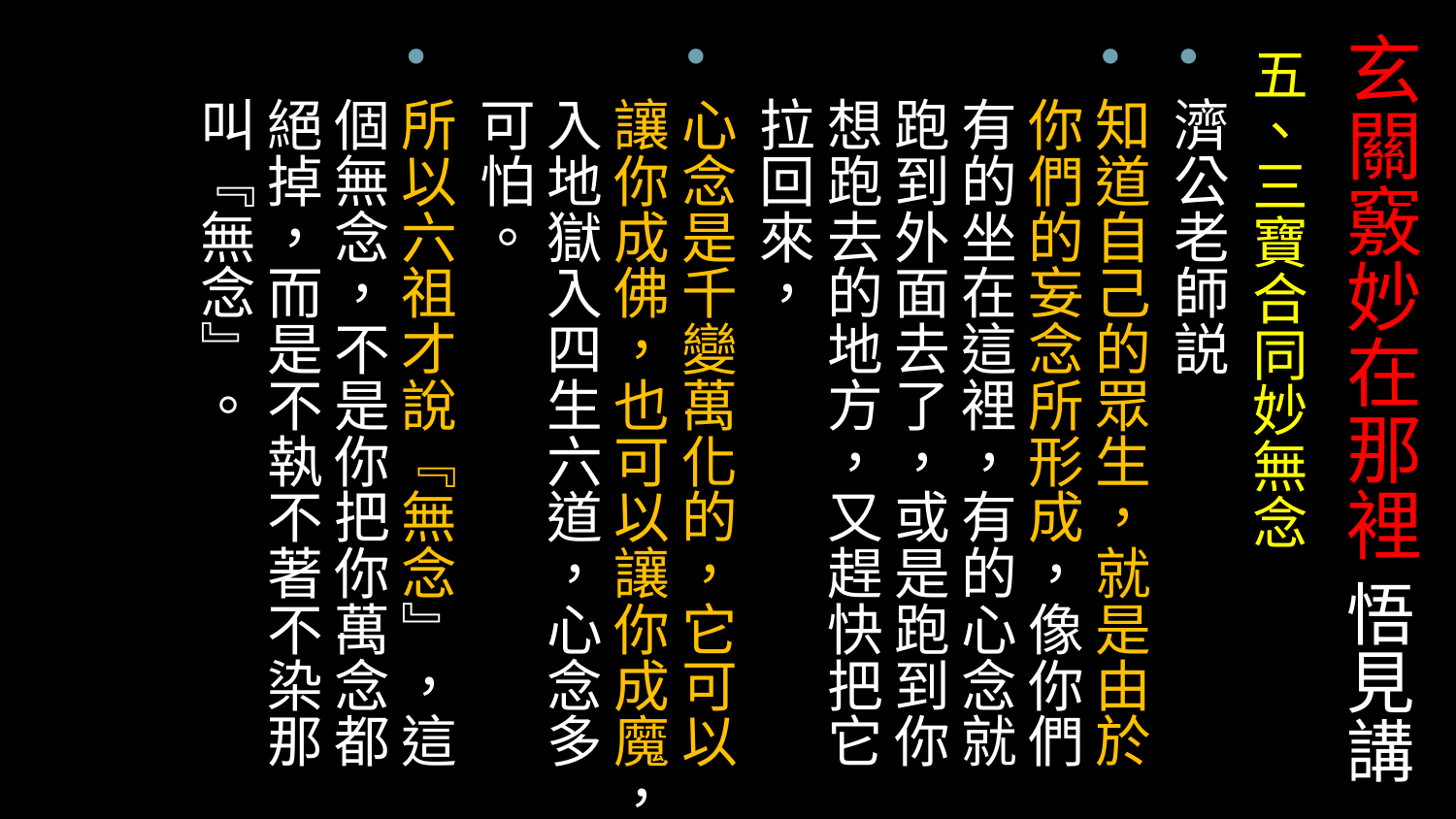

# 玄關竅妙在那裡 悟見講
五、三寶合同妙無念
濟公老師説
知道自己的眾生，就是由於你們的妄念所形成，像你們有的坐在這裡，有的心念就跑到外面去了，或是跑到你想跑去的地方，又趕快把它拉回來，
心念是千變萬化的，它可以讓你成佛，也可以讓你成魔，入地獄入四生六道，心念多可怕。
所以六祖才說『無念』，這個無念，不是你把你萬念都絕掉，而是不執不著不染那叫『無念』。